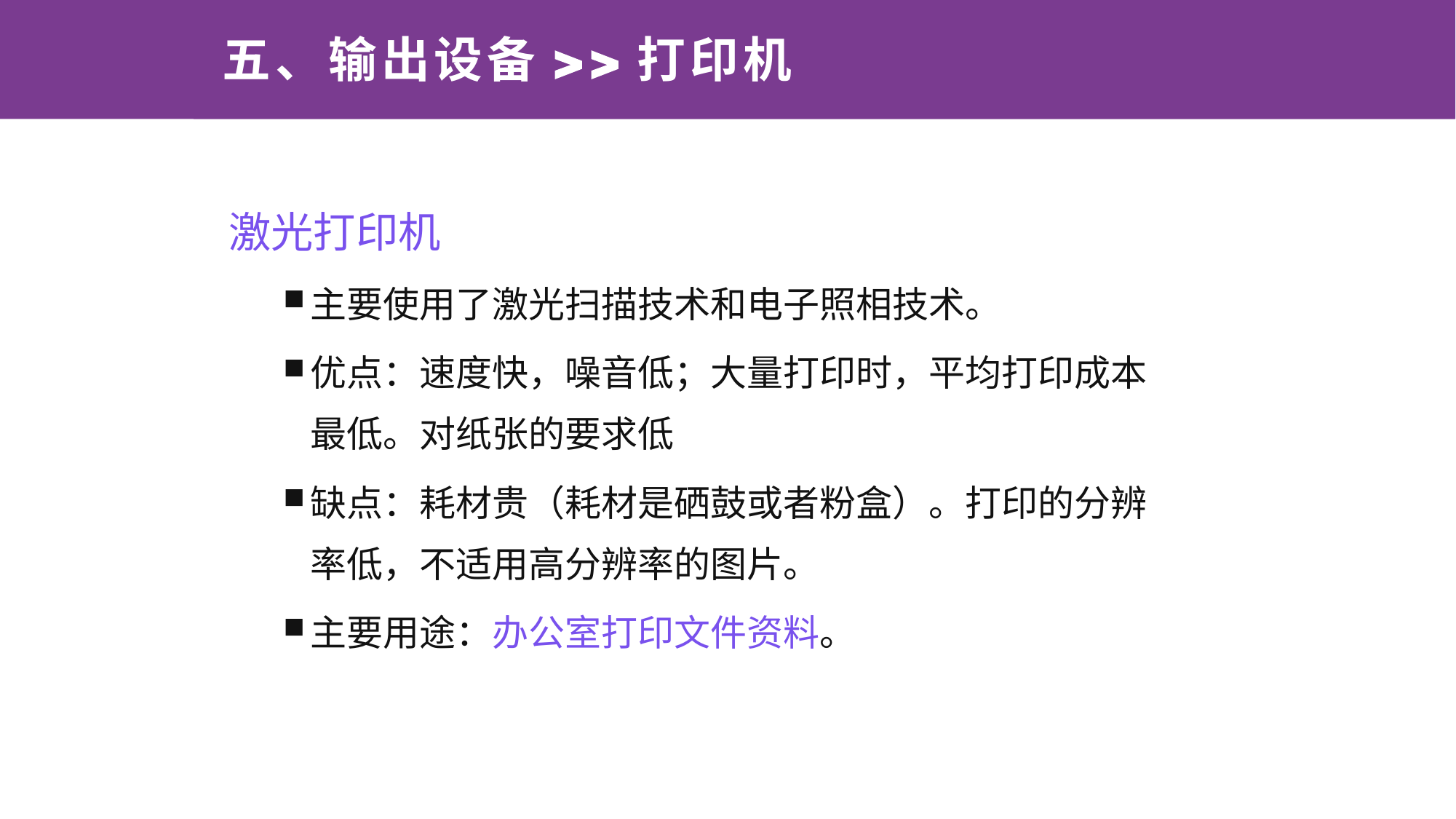

# 五、输出设备>>打印机
激光打印机
主要使用了激光扫描技术和电子照相技术。
优点：速度快，噪音低；大量打印时，平均打印成本最低。对纸张的要求低
缺点：耗材贵（耗材是硒鼓或者粉盒）。打印的分辨率低，不适用高分辨率的图片。
主要用途：办公室打印文件资料。